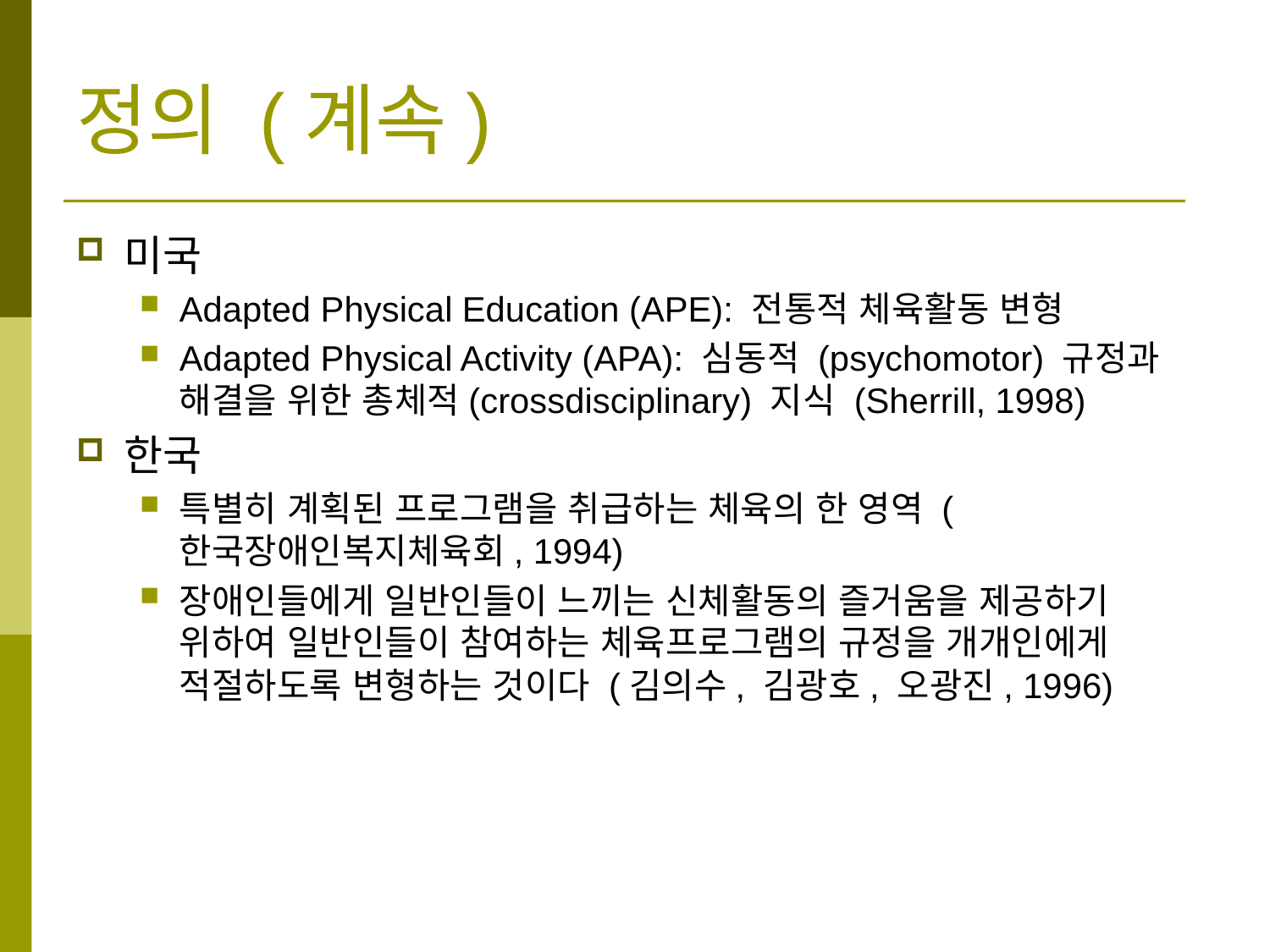

정의 (계속)
미국
Adapted Physical Education (APE): 전통적 체육활동 변형
Adapted Physical Activity (APA): 심동적 (psychomotor) 규정과 해결을 위한 총체적(crossdisciplinary) 지식 (Sherrill, 1998)
한국
특별히 계획된 프로그램을 취급하는 체육의 한 영역 (한국장애인복지체육회, 1994)
장애인들에게 일반인들이 느끼는 신체활동의 즐거움을 제공하기 위하여 일반인들이 참여하는 체육프로그램의 규정을 개개인에게 적절하도록 변형하는 것이다 (김의수, 김광호, 오광진, 1996)